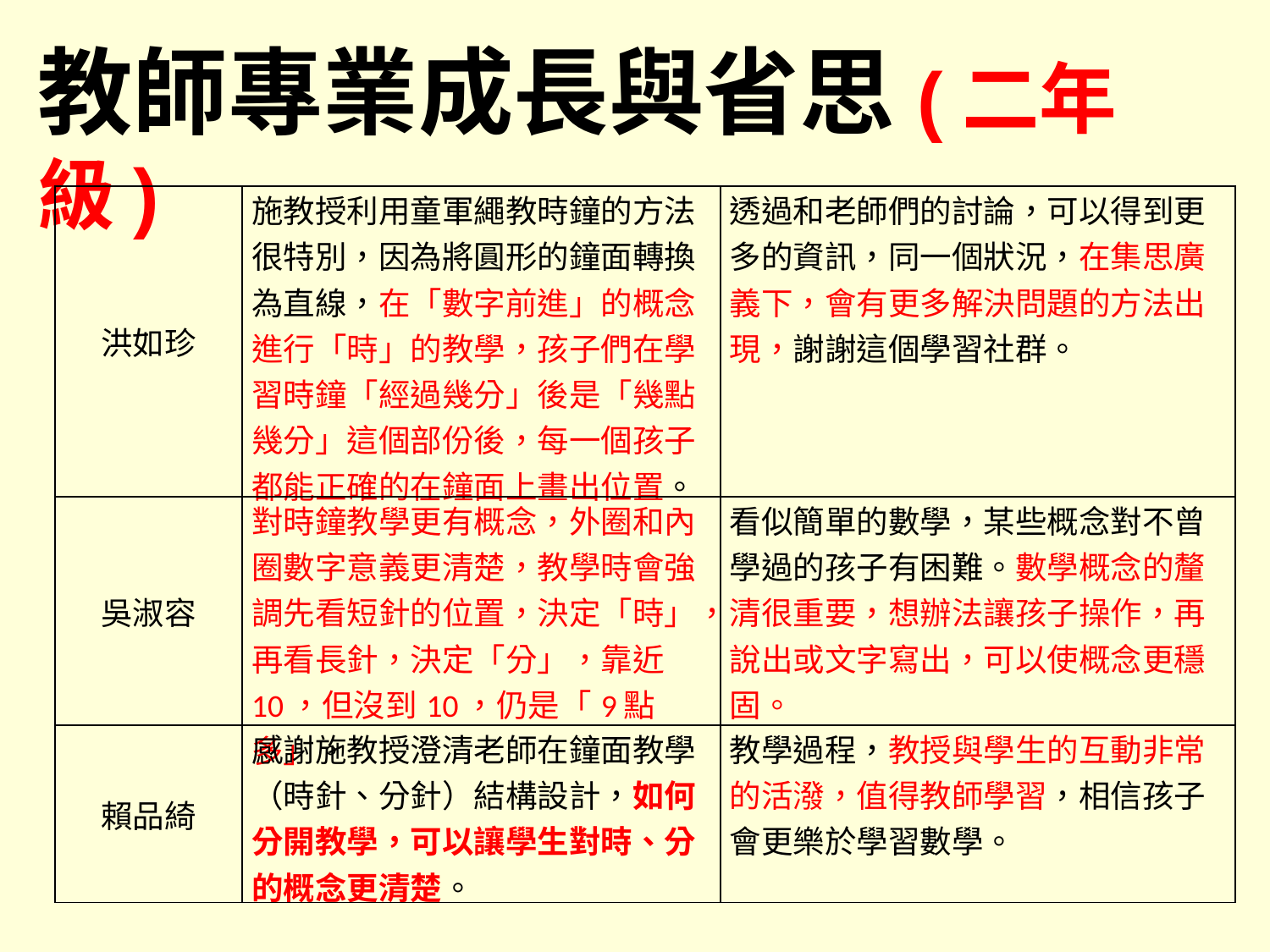

教師專業成長與省思(二年級)
| 洪如珍 | 施教授利用童軍繩教時鐘的方法很特別，因為將圓形的鐘面轉換為直線，在「數字前進」的概念進行「時」的教學，孩子們在學習時鐘「經過幾分」後是「幾點幾分」這個部份後，每一個孩子都能正確的在鐘面上畫出位置。 | 透過和老師們的討論，可以得到更多的資訊，同一個狀況，在集思廣義下，會有更多解決問題的方法出現，謝謝這個學習社群。 |
| --- | --- | --- |
| 吳淑容 | 對時鐘教學更有概念，外圈和內圈數字意義更清楚，教學時會強調先看短針的位置，決定「時」，再看長針，決定「分」，靠近10，但沒到10，仍是「9點多」。 | 看似簡單的數學，某些概念對不曾學過的孩子有困難。數學概念的釐清很重要，想辦法讓孩子操作，再說出或文字寫出，可以使概念更穩固。 |
| 賴品綺 | 感謝施教授澄清老師在鐘面教學（時針、分針）結構設計，如何分開教學，可以讓學生對時、分的概念更清楚。 | 教學過程，教授與學生的互動非常的活潑，值得教師學習，相信孩子會更樂於學習數學。 |